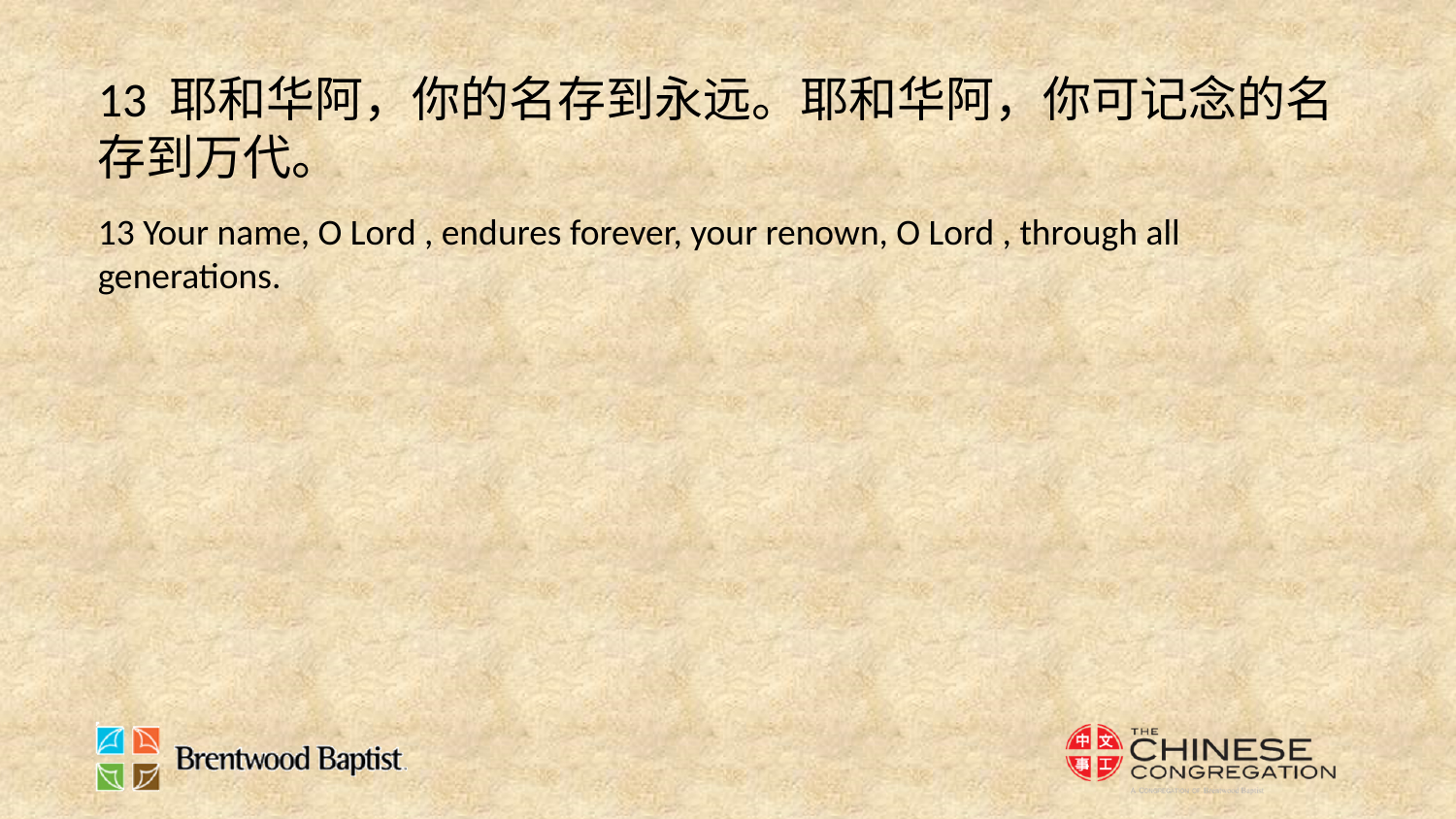

13 耶和华阿，你的名存到永远。耶和华阿，你可记念的名存到万代。

13 Your name, O Lord , endures forever, your renown, O Lord , through all generations.